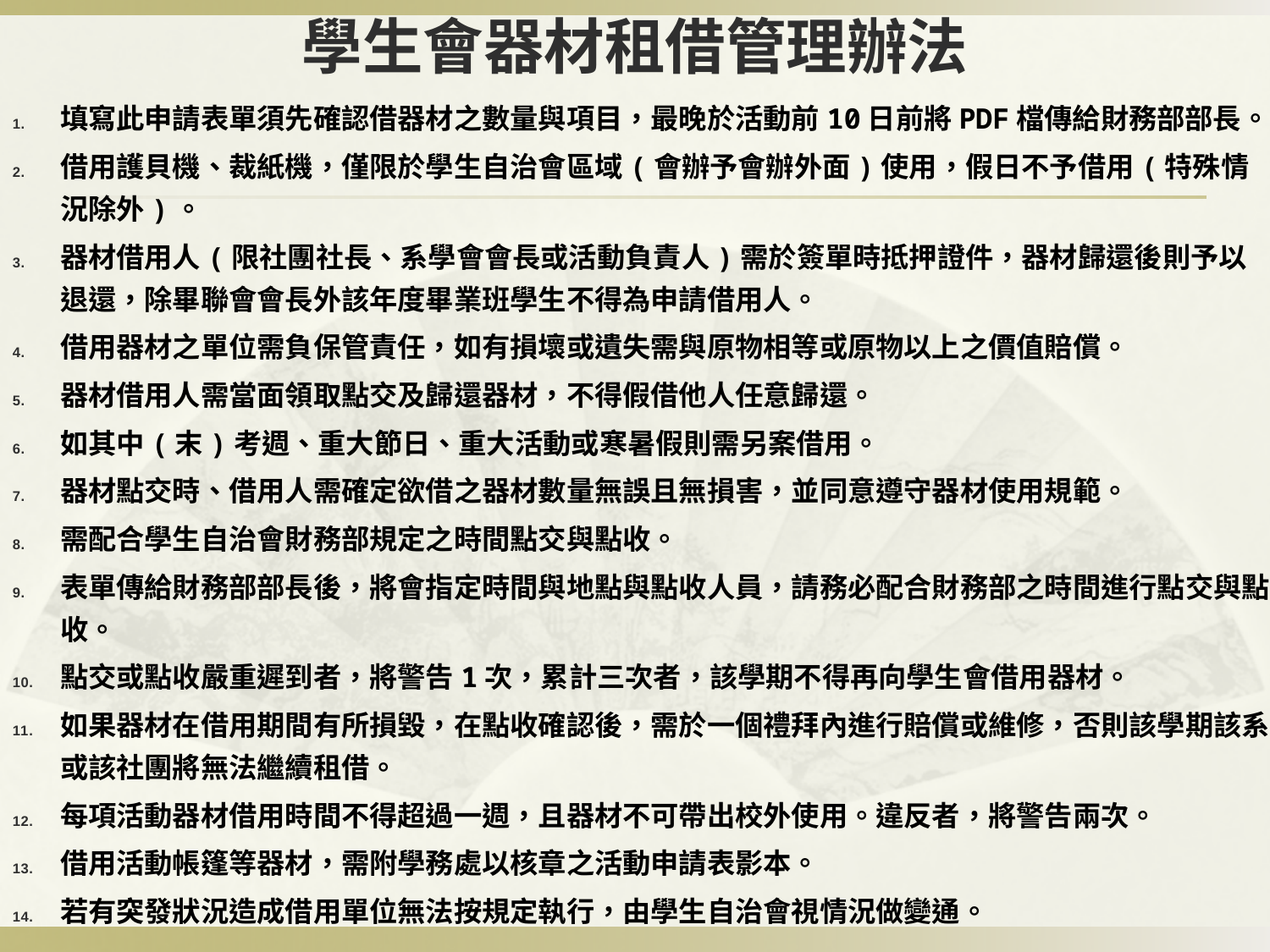

# 學生會器材租借管理辦法
填寫此申請表單須先確認借器材之數量與項目，最晚於活動前10日前將PDF檔傳給財務部部長。
借用護貝機、裁紙機，僅限於學生自治會區域(會辦予會辦外面)使用，假日不予借用(特殊情況除外)。
器材借用人(限社團社長、系學會會長或活動負責人)需於簽單時抵押證件，器材歸還後則予以退還，除畢聯會會長外該年度畢業班學生不得為申請借用人。
借用器材之單位需負保管責任，如有損壞或遺失需與原物相等或原物以上之價值賠償。
器材借用人需當面領取點交及歸還器材，不得假借他人任意歸還。
如其中(末)考週、重大節日、重大活動或寒暑假則需另案借用。
器材點交時、借用人需確定欲借之器材數量無誤且無損害，並同意遵守器材使用規範。
需配合學生自治會財務部規定之時間點交與點收。
表單傳給財務部部長後，將會指定時間與地點與點收人員，請務必配合財務部之時間進行點交與點收。
點交或點收嚴重遲到者，將警告1次，累計三次者，該學期不得再向學生會借用器材。
如果器材在借用期間有所損毀，在點收確認後，需於一個禮拜內進行賠償或維修，否則該學期該系或該社團將無法繼續租借。
每項活動器材借用時間不得超過一週，且器材不可帶出校外使用。違反者，將警告兩次。
借用活動帳篷等器材，需附學務處以核章之活動申請表影本。
若有突發狀況造成借用單位無法按規定執行，由學生自治會視情況做變通。